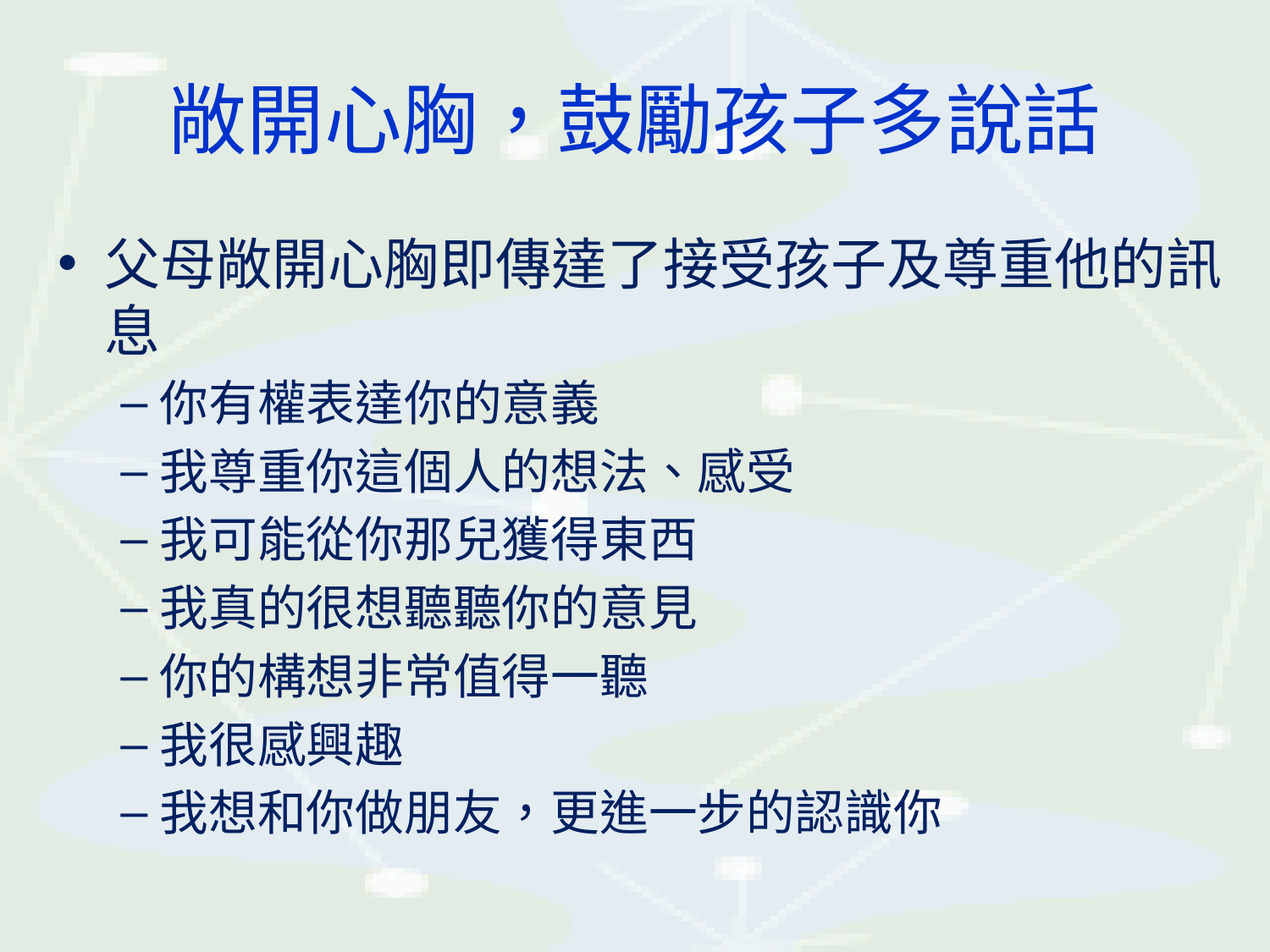

敞開心胸，鼓勵孩子多說話
父母敞開心胸即傳達了接受孩子及尊重他的訊息
你有權表達你的意義
我尊重你這個人的想法、感受
我可能從你那兒獲得東西
我真的很想聽聽你的意見
你的構想非常值得一聽
我很感興趣
我想和你做朋友，更進一步的認識你